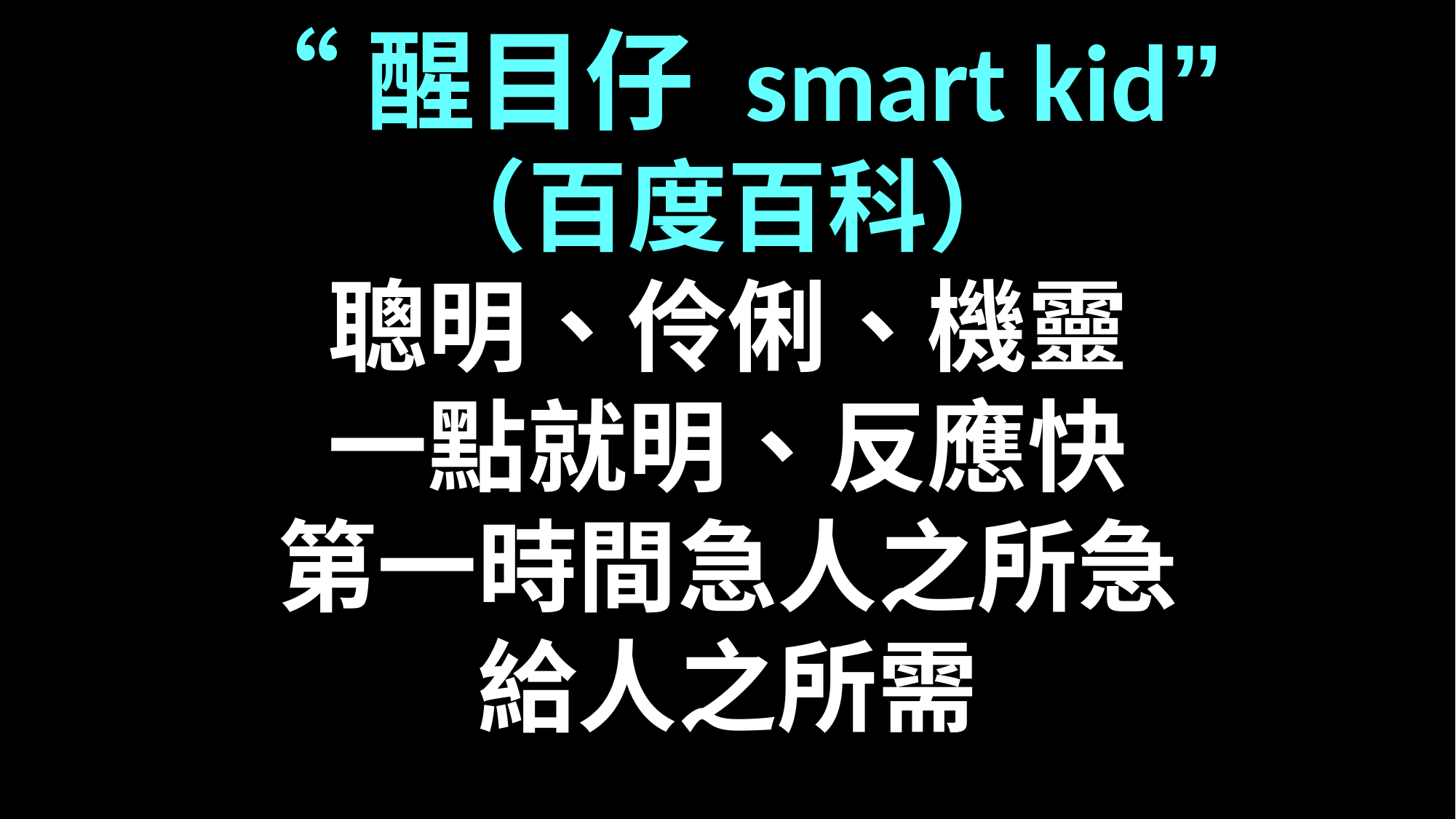

“醒目仔 smart kid”
（百度百科）
聰明、伶俐、機靈
一點就明、反應快
第一時間急人之所急
給人之所需